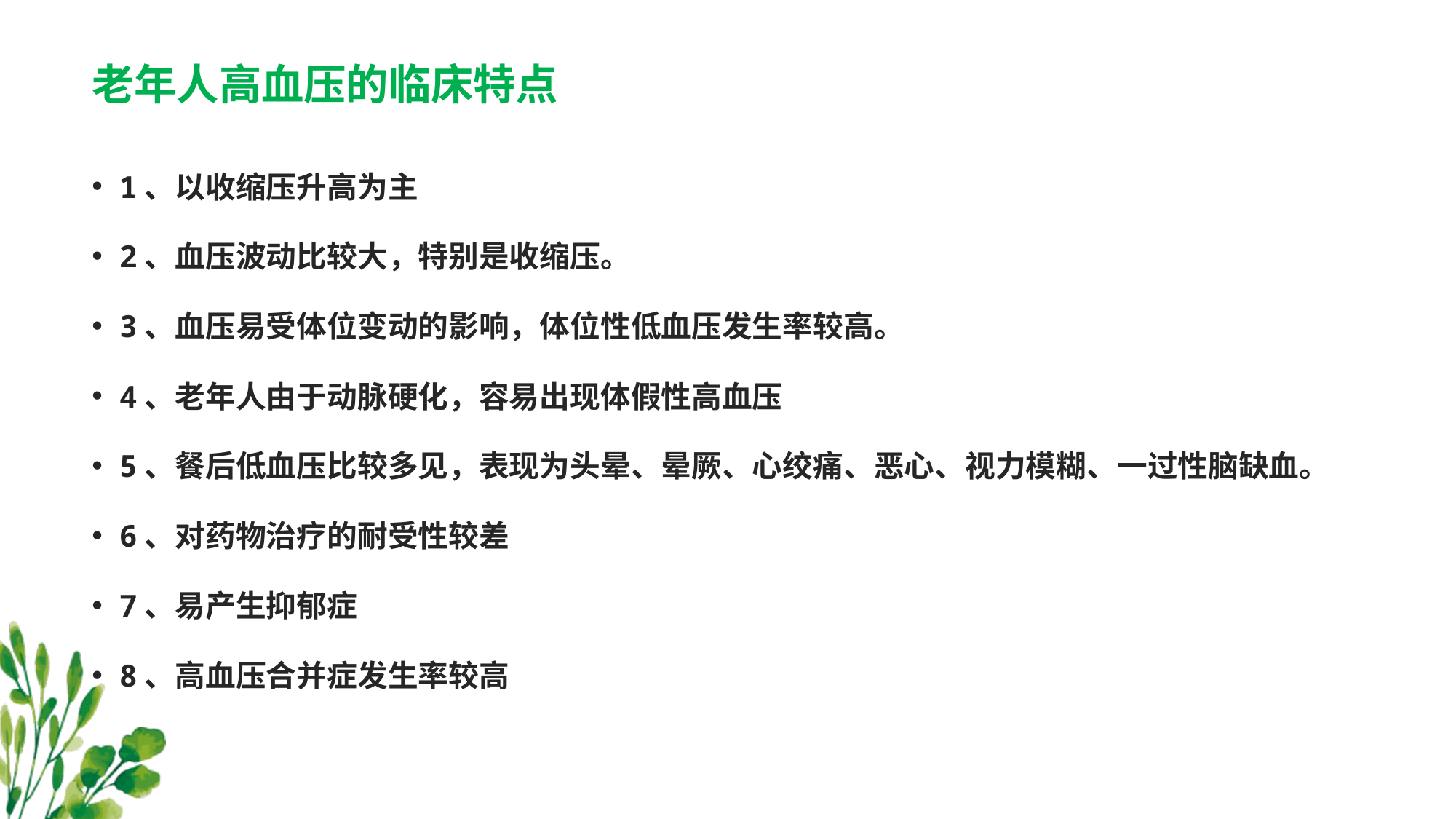

# 老年人高血压的临床特点
1、以收缩压升高为主
2、血压波动比较大，特别是收缩压。
3、血压易受体位变动的影响，体位性低血压发生率较高。
4、老年人由于动脉硬化，容易出现体假性高血压
5、餐后低血压比较多见，表现为头晕、晕厥、心绞痛、恶心、视力模糊、一过性脑缺血。
6、对药物治疗的耐受性较差
7、易产生抑郁症
8、高血压合并症发生率较高